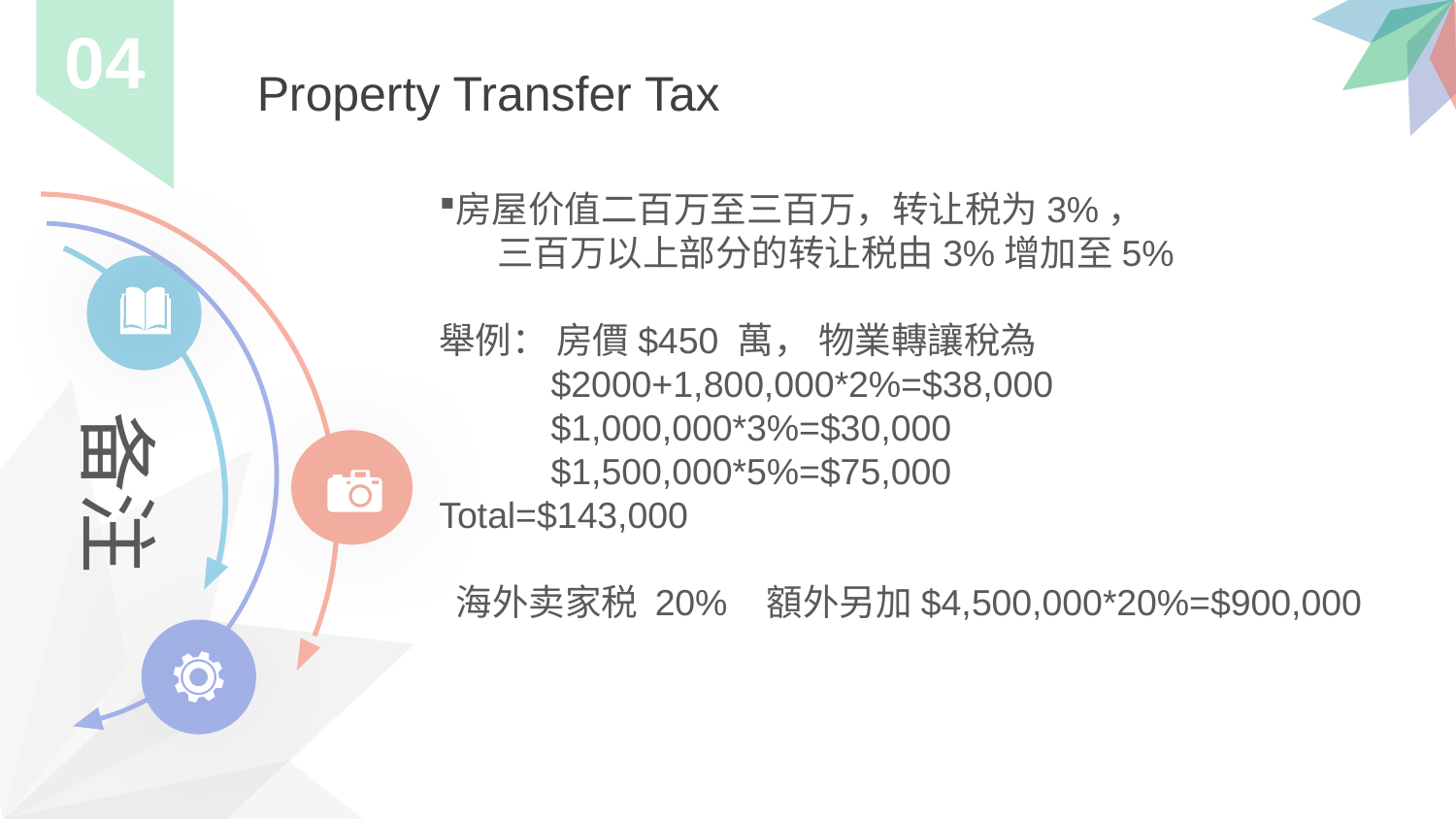

04

03
Property Transfer Tax
房屋价值二百万至三百万，转让税为3%，
      三百万以上部分的转让税由3%增加至5%

舉例： 房價$450 萬， 物業轉讓稅為
           $2000+1,800,000*2%=$38,000
           $1,000,000*3%=$30,000
           $1,500,000*5%=$75,000
Total=$143,000

 海外卖家税 20%   額外另加$4,500,000*20%=$900,000

备注